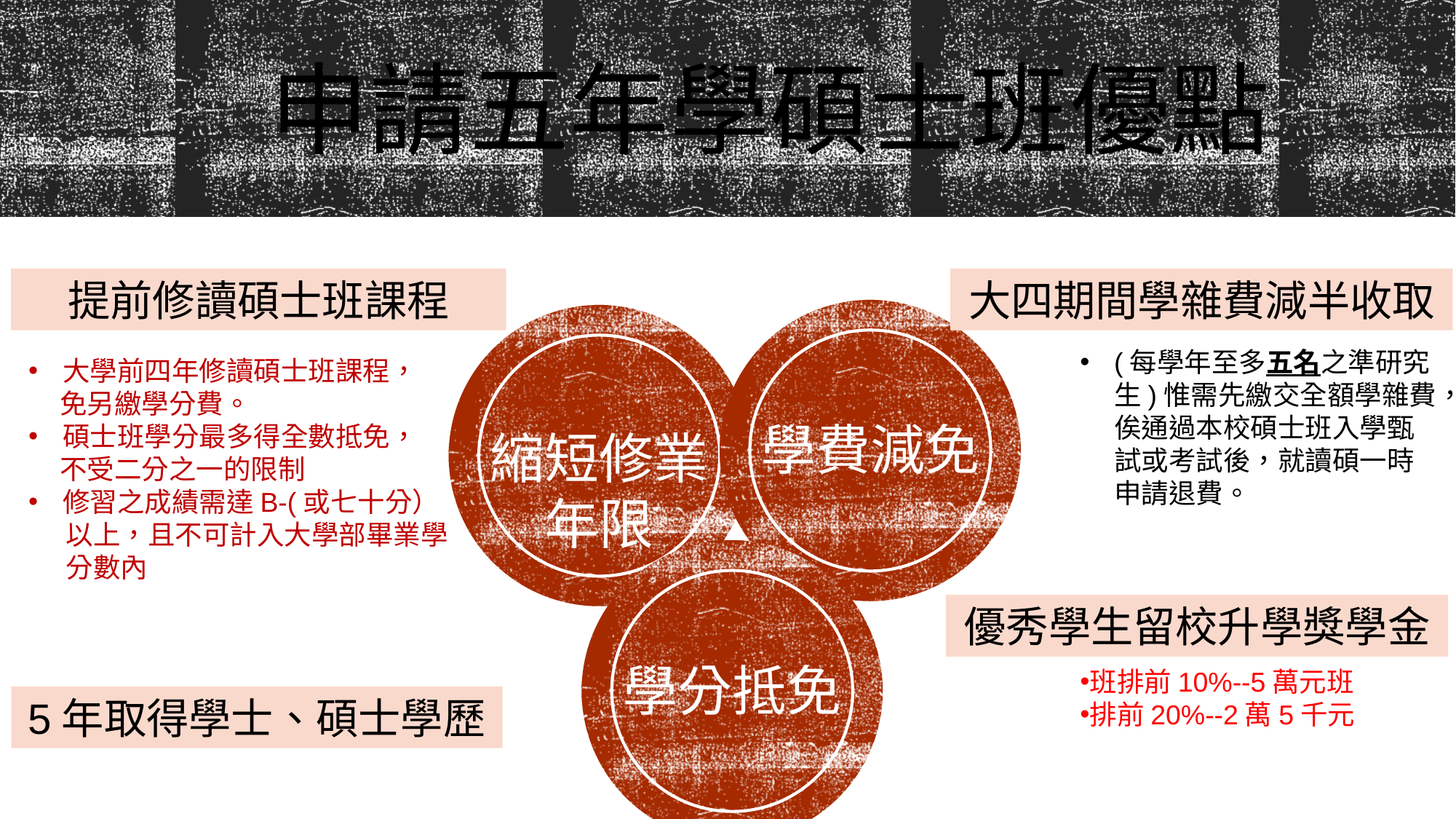

申請五年學碩士班優點
提前修讀碩士班課程
大四期間學雜費減半收取

(每學年至多五名之準研究生)惟需先繳交全額學雜費，俟通過本校碩士班入學甄試或考試後，就讀碩一時申請退費。
大學前四年修讀碩士班課程，
    免另繳學分費。
碩士班學分最多得全數抵免，
    不受二分之一的限制
修習之成績需達B-(或七十分）
     以上，且不可計入大學部畢業學
     分數內

學費減免
縮短修業年限

優秀學生留校升學獎學金
學分抵免
班排前10%--5萬元班
排前20%--2萬5千元
5年取得學士、碩士學歷